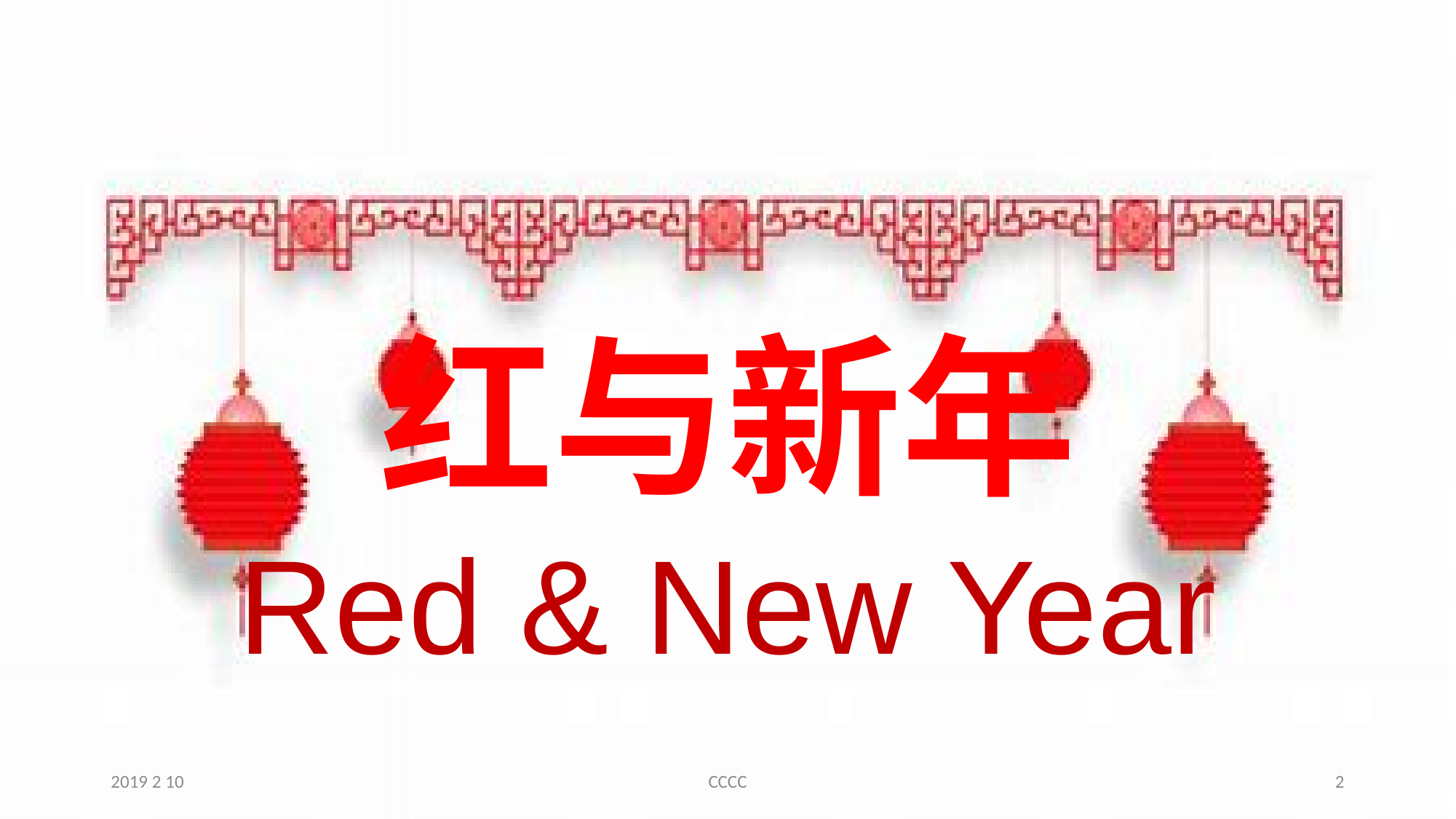

# 红与新年 Red & New Year
2019 2 10
CCCC
2